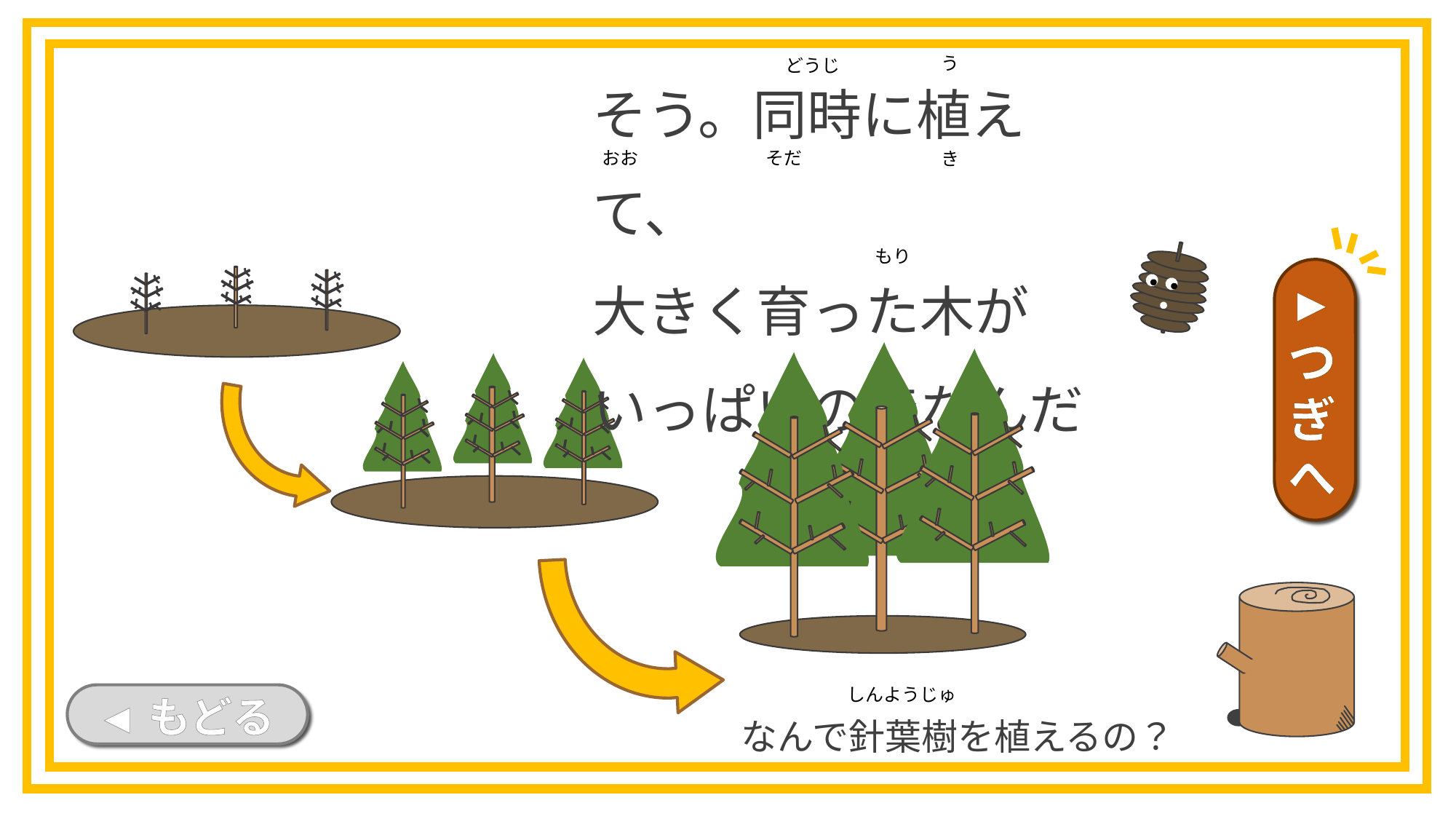

そう。同時に植えて、
大きく育った木が
いっぱいの森なんだ

う
どうじ
そだ
おお
き
もり

►つぎへ

なんで針葉樹を植えるの？
しんようじゅ
◄もどる